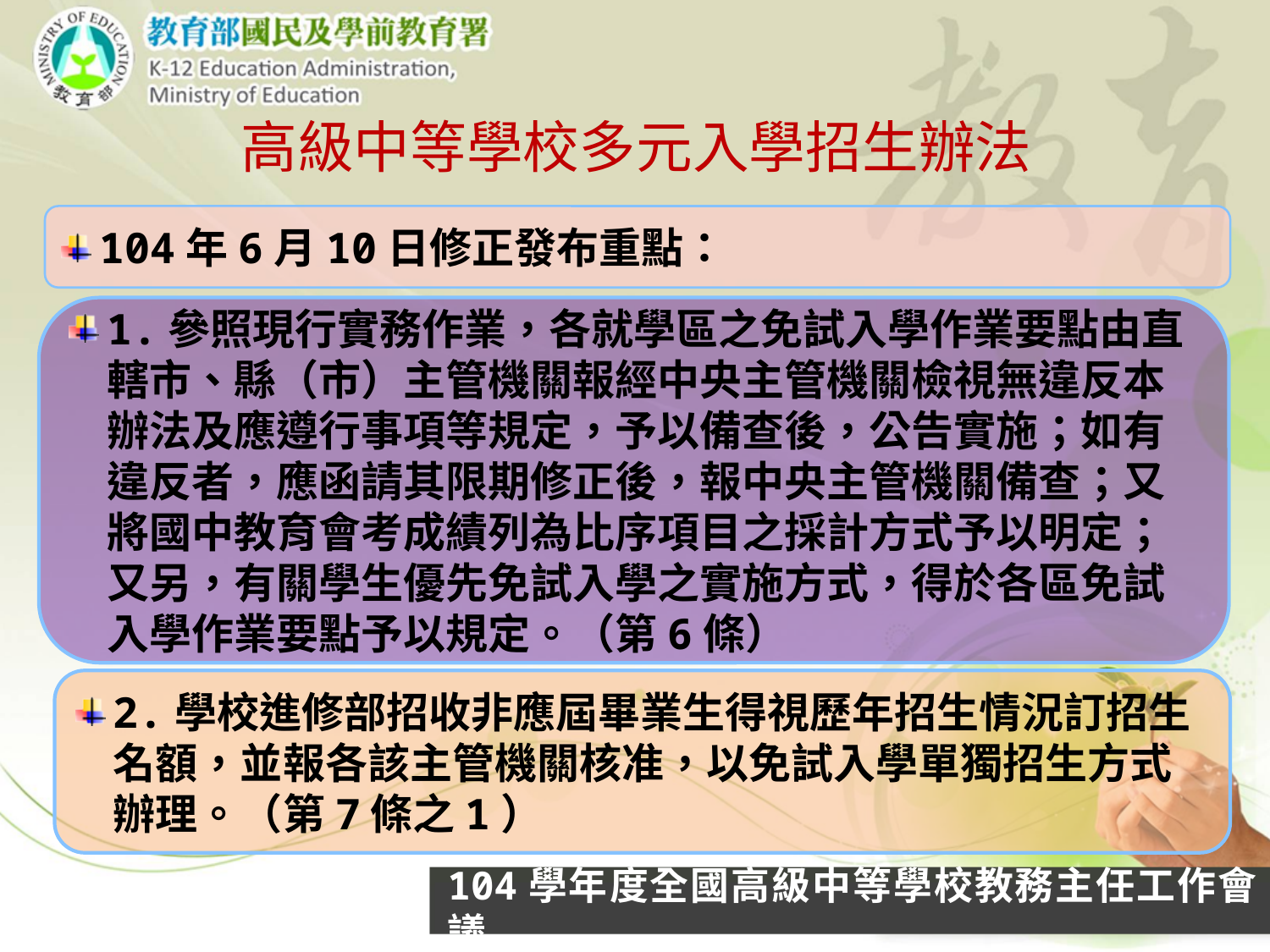

# 高級中等學校多元入學招生辦法
104年6月10日修正發布重點：
1.參照現行實務作業，各就學區之免試入學作業要點由直轄市、縣（市）主管機關報經中央主管機關檢視無違反本辦法及應遵行事項等規定，予以備查後，公告實施；如有違反者，應函請其限期修正後，報中央主管機關備查；又將國中教育會考成績列為比序項目之採計方式予以明定；又另，有關學生優先免試入學之實施方式，得於各區免試入學作業要點予以規定。（第6條）
2.學校進修部招收非應屆畢業生得視歷年招生情況訂招生名額，並報各該主管機關核准，以免試入學單獨招生方式辦理。（第7條之1）
104學年度全國高級中等學校教務主任工作會議
4
4